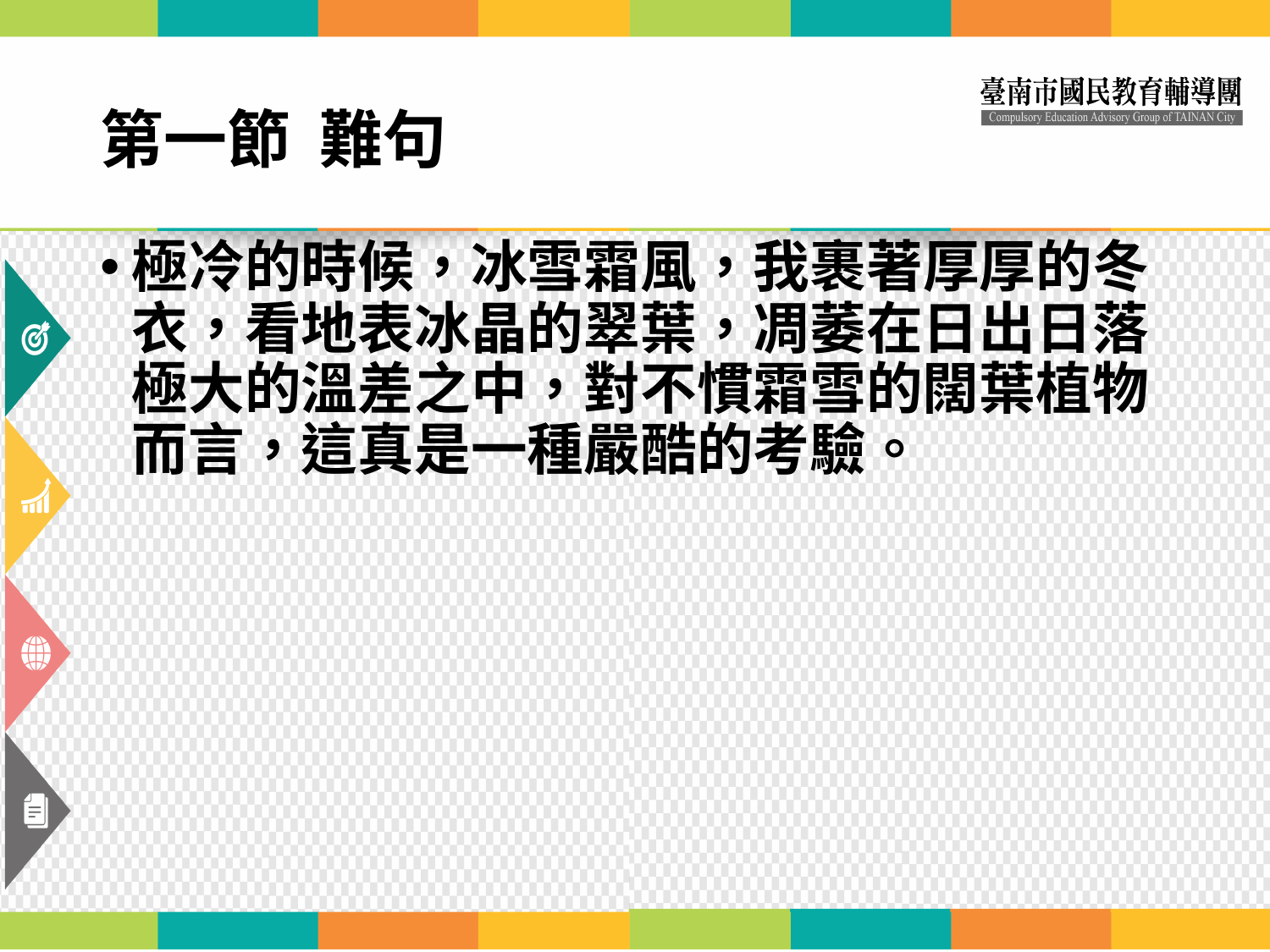

# 第一節  難句
極冷的時候，冰雪霜風，我裹著厚厚的冬衣，看地表冰晶的翠葉，凋萎在日出日落極大的溫差之中，對不慣霜雪的闊葉植物而言，這真是一種嚴酷的考驗。